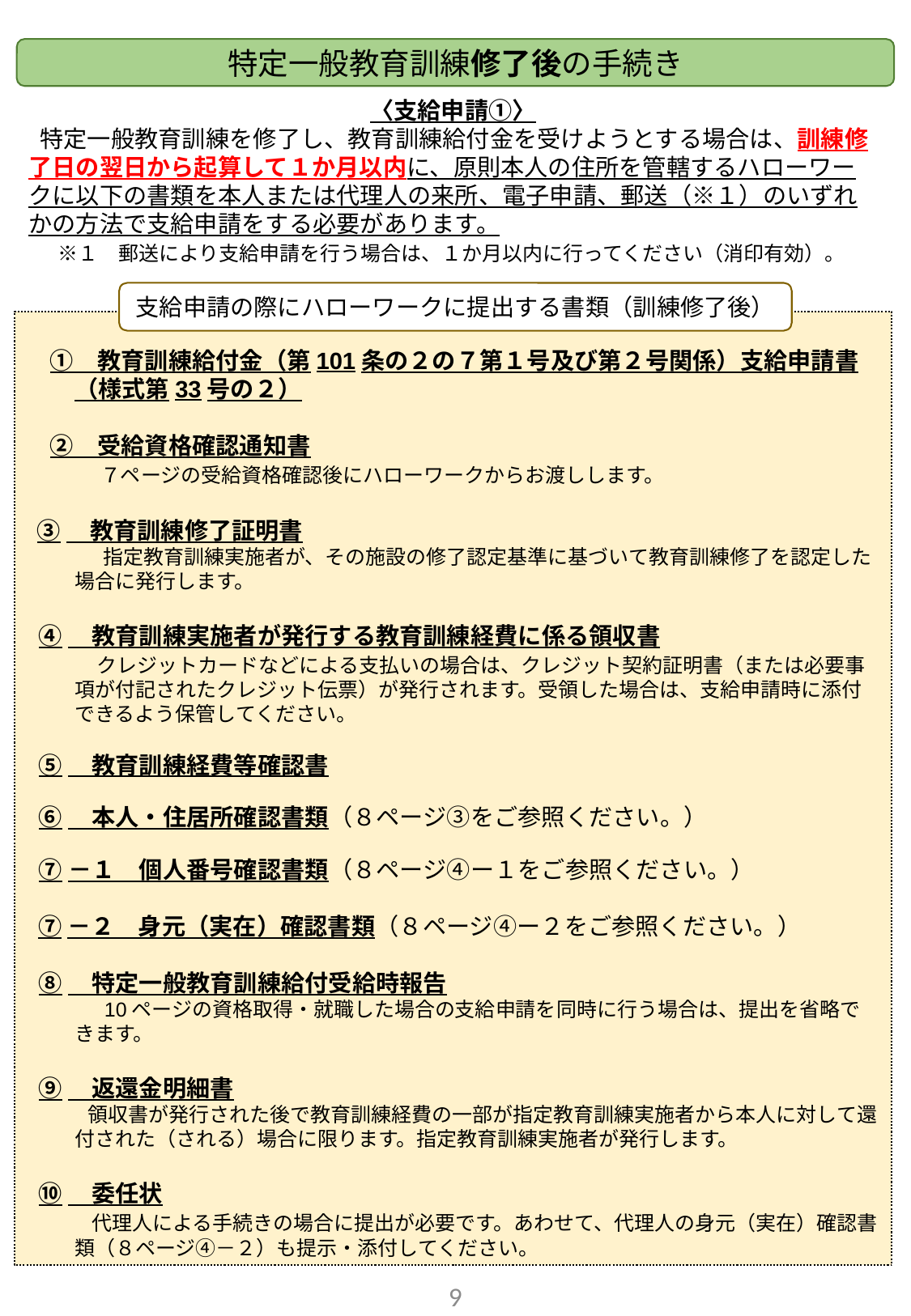

特定一般教育訓練修了後の手続き
〈支給申請①〉
特定一般教育訓練を修了し、教育訓練給付金を受けようとする場合は、訓練修了日の翌日から起算して１か月以内に、原則本人の住所を管轄するハローワークに以下の書類を本人または代理人の来所、電子申請、郵送（※１）のいずれかの方法で支給申請をする必要があります。
　 ※１　郵送により支給申請を行う場合は、１か月以内に行ってください（消印有効）。
支給申請の際にハローワークに提出する書類（訓練修了後）

　①　教育訓練給付金（第101条の２の７第１号及び第２号関係）支給申請書（様式第33号の２）

　②　受給資格確認通知書
  　　  ７ページの受給資格確認後にハローワークからお渡しします。

  ③　教育訓練修了証明書
　　　  指定教育訓練実施者が、その施設の修了認定基準に基づいて教育訓練修了を認定した場合に発行します。

④　教育訓練実施者が発行する教育訓練経費に係る領収書
　　  クレジットカードなどによる支払いの場合は、クレジット契約証明書（または必要事項が付記されたクレジット伝票）が発行されます。受領した場合は、支給申請時に添付できるよう保管してください。

⑤　教育訓練経費等確認書

⑥　本人・住居所確認書類（８ページ③をご参照ください。）

⑦－１　個人番号確認書類（８ページ④ー１をご参照ください。）

⑦－２　身元（実在）確認書類（８ページ④ー２をご参照ください。）

⑧　特定一般教育訓練給付受給時報告
　　　10ページの資格取得・就職した場合の支給申請を同時に行う場合は、提出を省略できます。

⑨　返還金明細書
　　  領収書が発行された後で教育訓練経費の一部が指定教育訓練実施者から本人に対して還付された（される）場合に限ります。指定教育訓練実施者が発行します。

⑩　委任状
　　 代理人による手続きの場合に提出が必要です。あわせて、代理人の身元（実在）確認書類（８ページ④－２）も提示・添付してください。